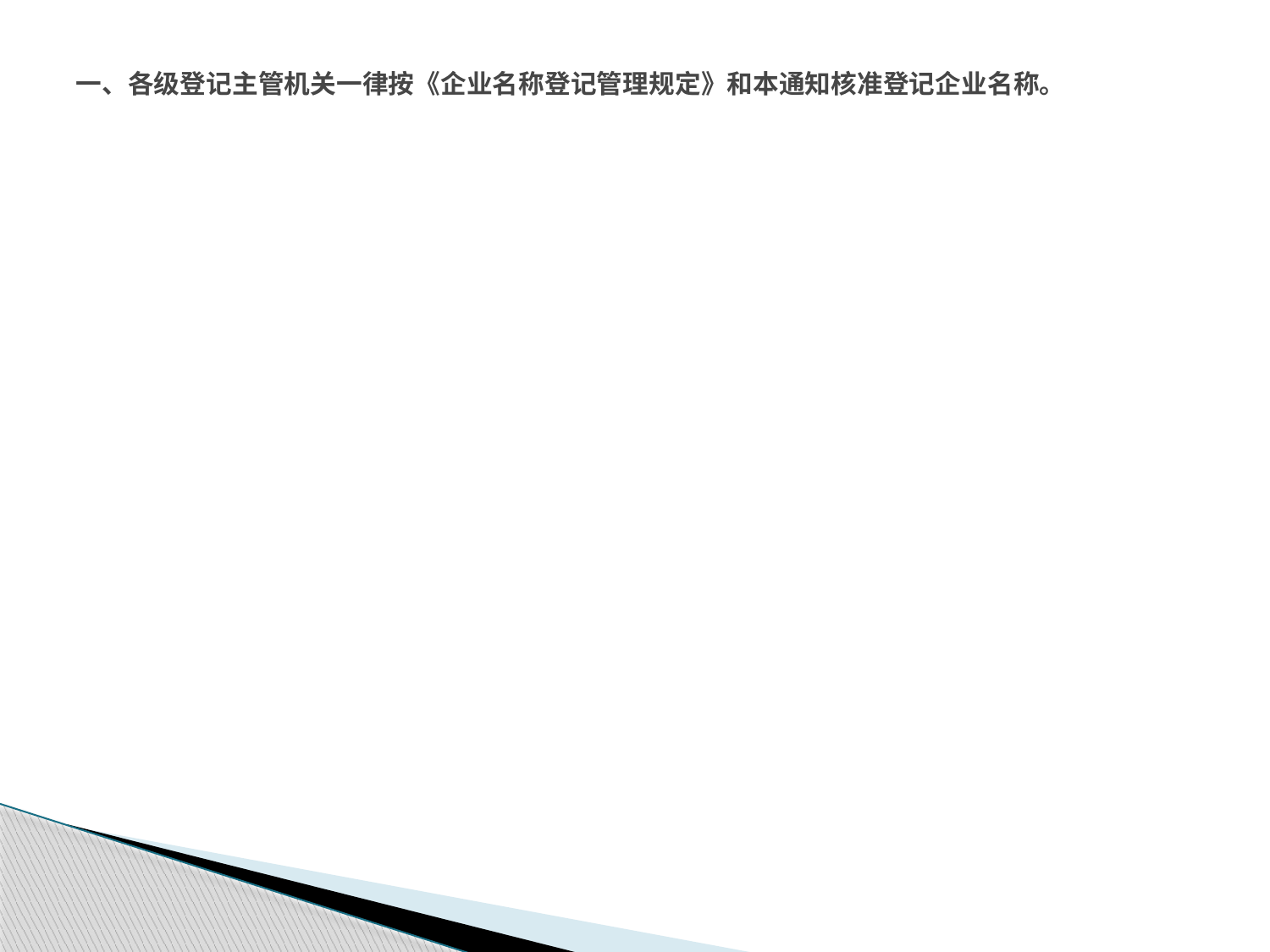

# 一、各级登记主管机关一律按《企业名称登记管理规定》和本通知核准登记企业名称。